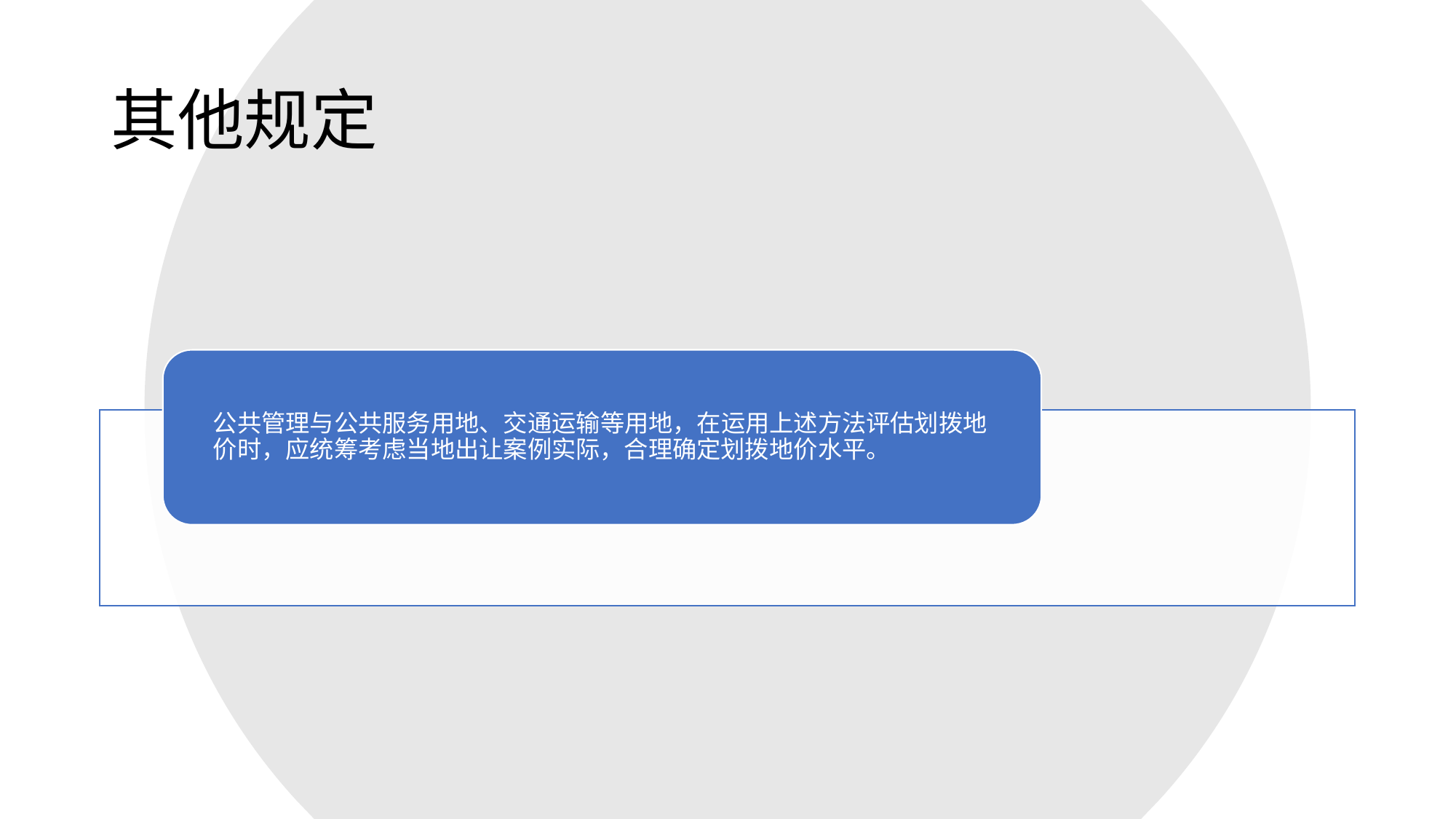

# 其他规定
公共管理与公共服务用地、交通运输等用地，在运用上述方法评估划拨地价时，应统筹考虑当地出让案例实际，合理确定划拨地价水平。